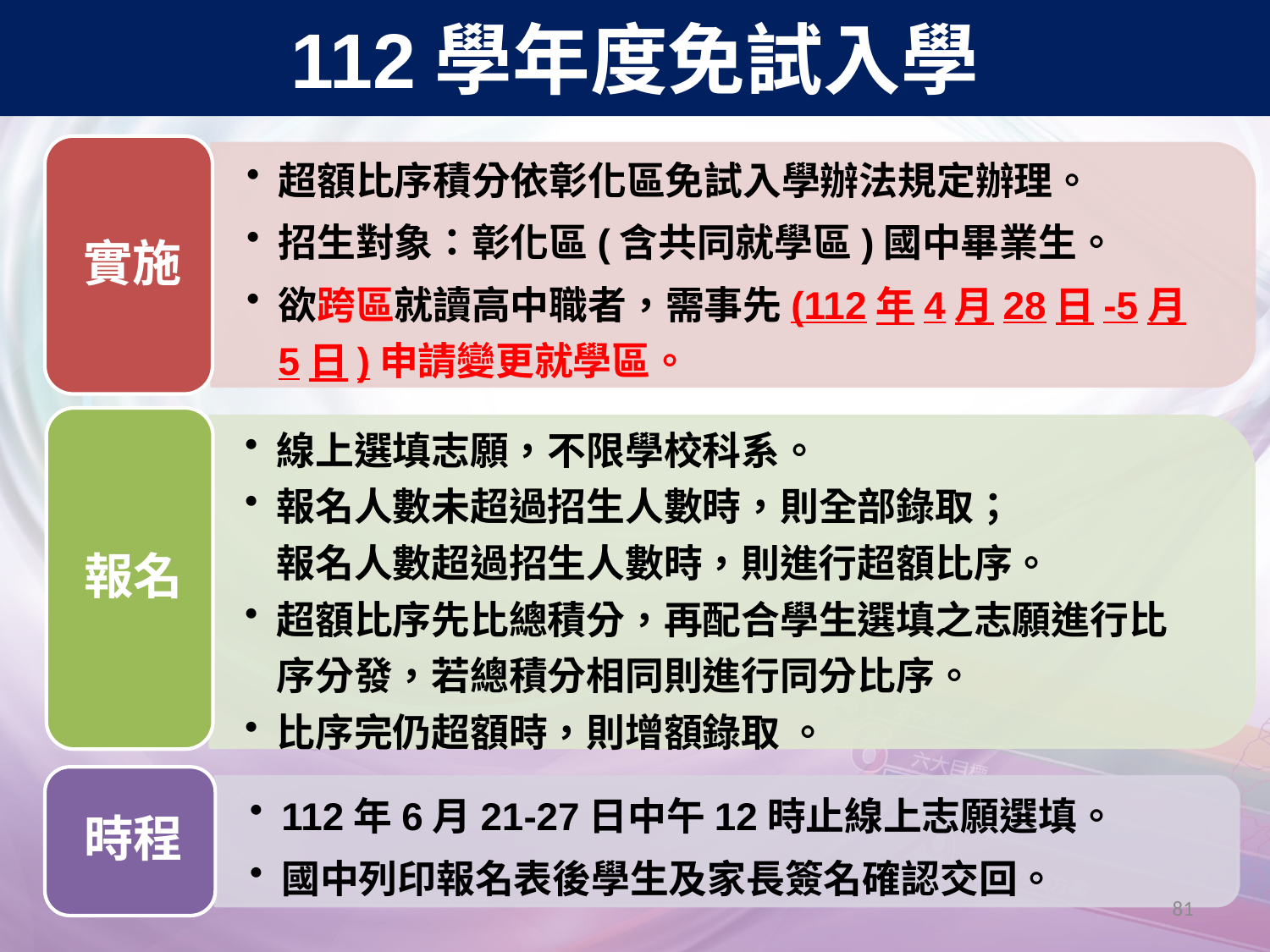

112學年度免試入學
超額比序積分依彰化區免試入學辦法規定辦理。
招生對象：彰化區(含共同就學區)國中畢業生。
欲跨區就讀高中職者，需事先(112年4月28日-5月5日)申請變更就學區。
實施
線上選填志願，不限學校科系。
報名人數未超過招生人數時，則全部錄取；
報名人數超過招生人數時，則進行超額比序。
超額比序先比總積分，再配合學生選填之志願進行比序分發，若總積分相同則進行同分比序。
比序完仍超額時，則增額錄取 。
報名
112年6月21-27日中午12時止線上志願選填。
國中列印報名表後學生及家長簽名確認交回。
時程
81